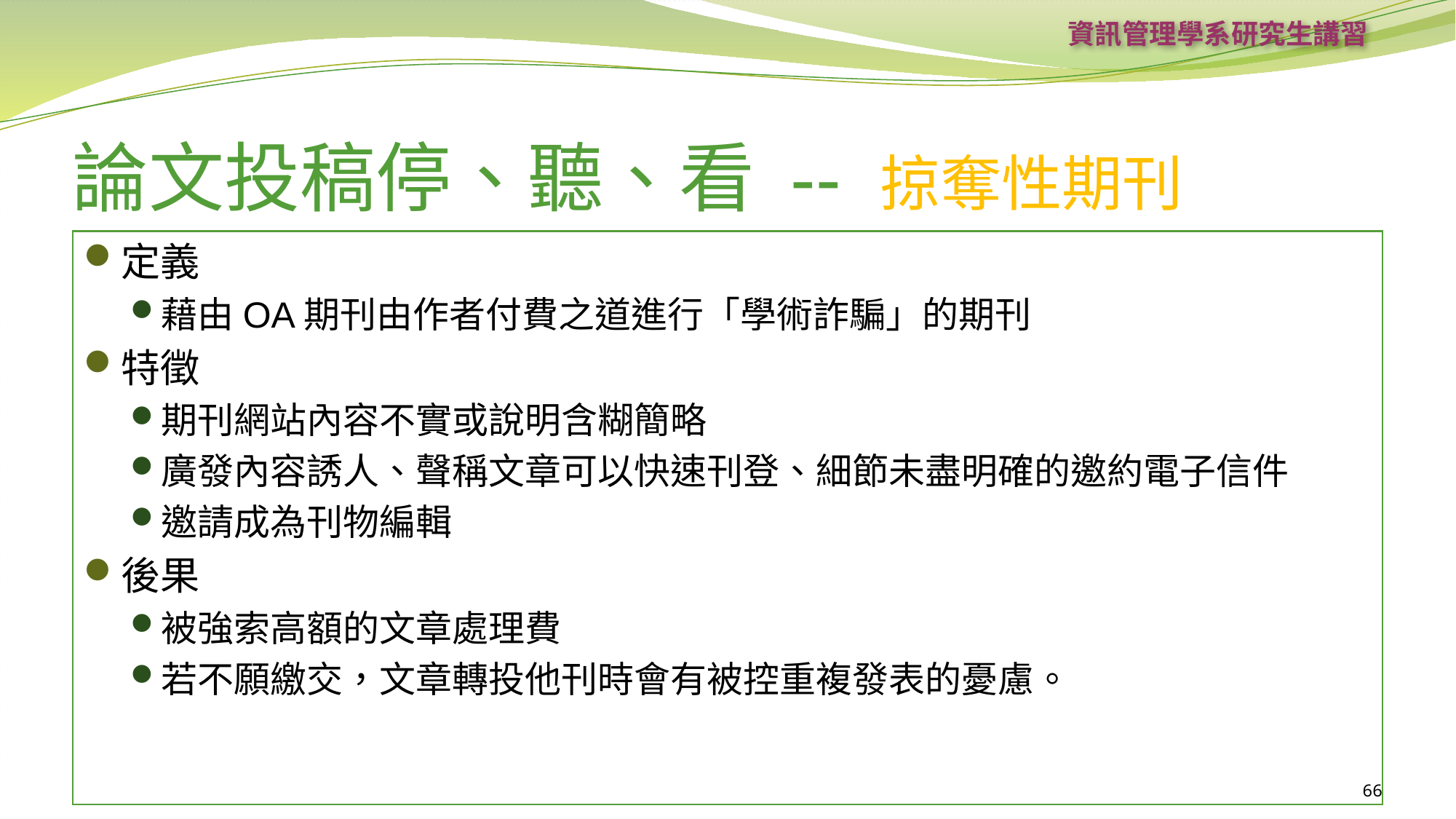

資訊管理學系研究生講習
# 論文投稿停、聽、看 -- 掠奪性期刊
定義
藉由OA期刊由作者付費之道進行「學術詐騙」的期刊
特徵
期刊網站內容不實或說明含糊簡略
廣發內容誘人、聲稱文章可以快速刊登、細節未盡明確的邀約電子信件
邀請成為刊物編輯
後果
被強索高額的文章處理費
若不願繳交，文章轉投他刊時會有被控重複發表的憂慮。

66